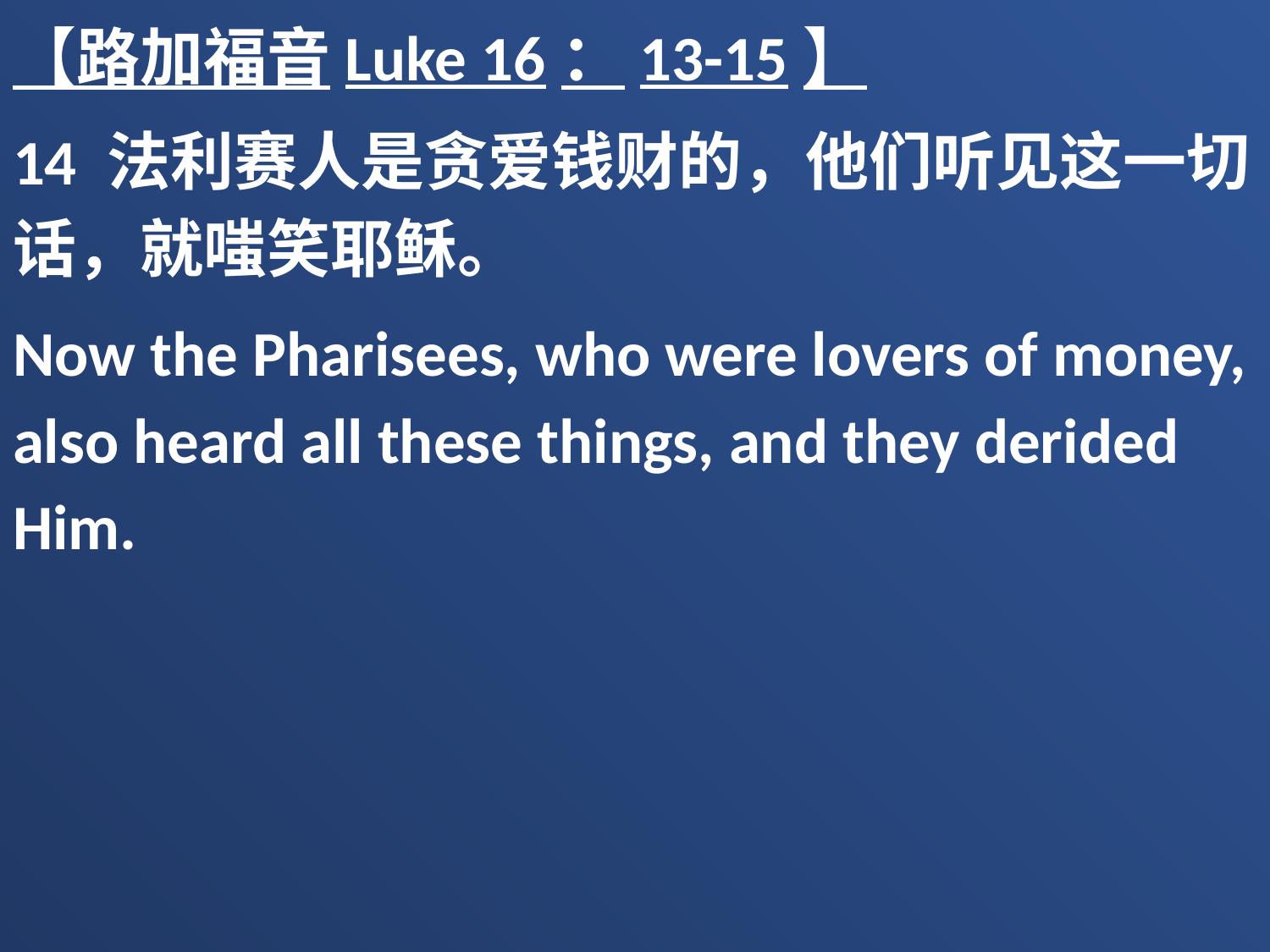

【路加福音Luke 16：13-15】
14 法利赛人是贪爱钱财的，他们听见这一切话，就嗤笑耶稣。
Now the Pharisees, who were lovers of money, also heard all these things, and they derided Him.